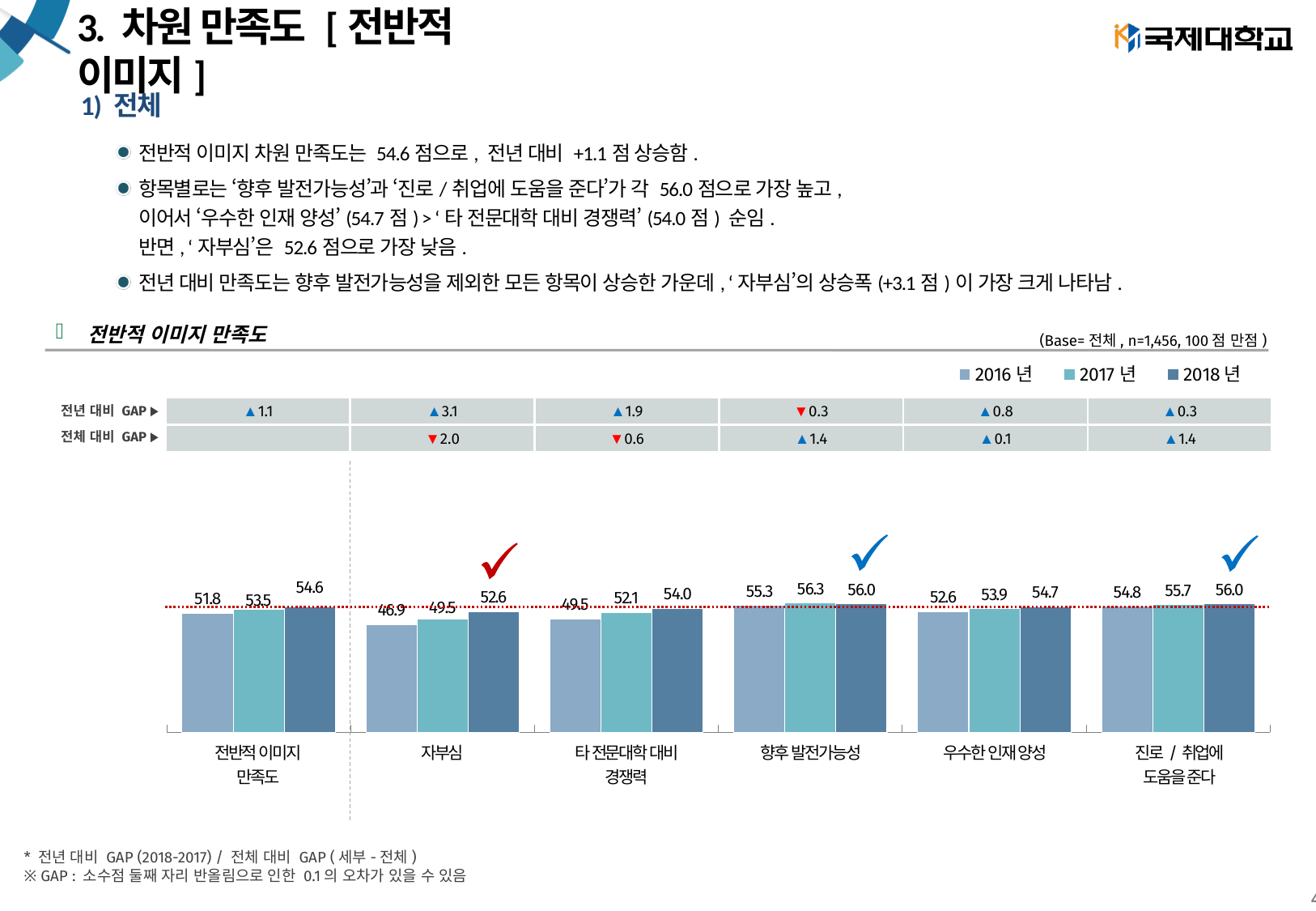

# 3. 차원 만족도 [전반적 이미지]
1) 전체
전반적 이미지 차원 만족도는 54.6점으로, 전년 대비 +1.1점 상승함.
항목별로는 ‘향후 발전가능성’과 ‘진로/취업에 도움을 준다’가 각 56.0점으로 가장 높고,
이어서 ‘우수한 인재 양성’(54.7점) > ‘타 전문대학 대비 경쟁력’(54.0점) 순임.
반면, ‘자부심’은 52.6점으로 가장 낮음.
전년 대비 만족도는 향후 발전가능성을 제외한 모든 항목이 상승한 가운데, ‘자부심’의 상승폭(+3.1점)이 가장 크게 나타남.
전반적 이미지 만족도
(Base=전체, n=1,456, 100점 만점)

### Chart

| Category | 2016년 | 2017년 | 2018년 |
|---|---|---|---|
| ● 전반적 이미지 만족도 | 51.80253797554357 | 53.489719169719166 | 54.63663457136547 |
| 자부심 | 46.87500081521742 | 49.4705128205128 | 52.60201742326676 |
| 타 전문대학 대비 경쟁력 | 49.456521874999986 | 52.14645909645914 | 53.95732966283542 |
| 향후 발전가능성 | 55.26794073569488 | 56.29890109890107 | 55.99586492082013 |
| 우수한 인재 양성 | 52.64946005434795 | 53.87606837606842 | 54.66850195002063 |
| 진로/취업에 도움을 준다 | 54.82993374149665 | 55.656654456654486 | 55.95730027557845 |
| ▲1.1 | ▲3.1 | ▲1.9 | ▼0.3 | ▲0.8 | ▲0.3 |
| --- | --- | --- | --- | --- | --- |
|  | ▼2.0 | ▼0.6 | ▲1.4 | ▲0.1 | ▲1.4 |
전년 대비 GAP ▶
전체 대비 GAP ▶

| 전반적 이미지 만족도 | 자부심 | 타 전문대학 대비 경쟁력 | 향후 발전가능성 | 우수한 인재 양성 | 진로/취업에 도움을 준다 |
| --- | --- | --- | --- | --- | --- |
* 전년 대비 GAP (2018-2017) / 전체 대비 GAP (세부-전체)
※ GAP : 소수점 둘째 자리 반올림으로 인한 0.1의 오차가 있을 수 있음